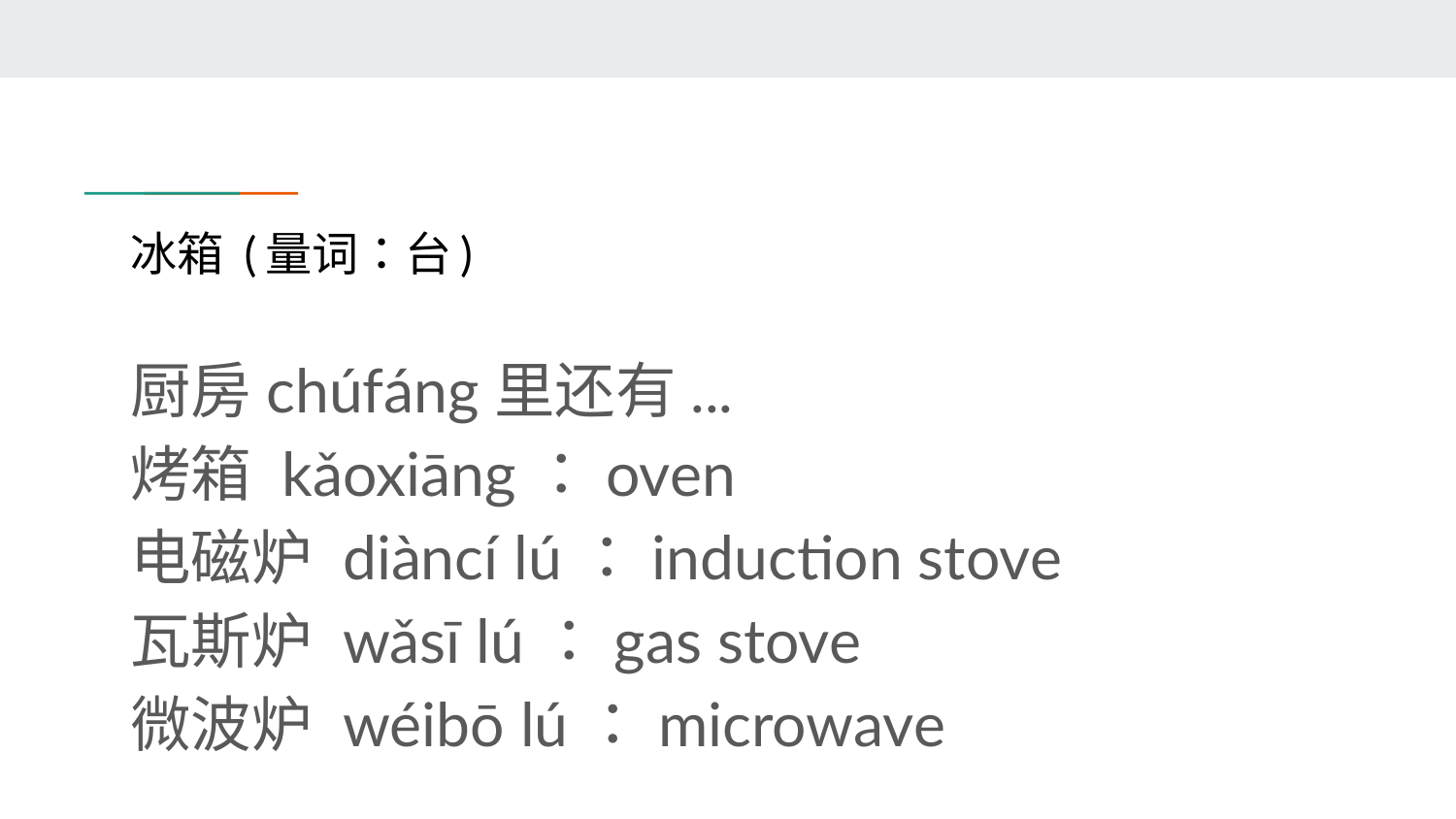

# 冰箱 (量词：台)
厨房chúfáng里还有...
烤箱 kǎoxiāng：oven
电磁炉 diàncí lú：induction stove
瓦斯炉 wǎsī lú：gas stove
微波炉 wéibō lú：microwave